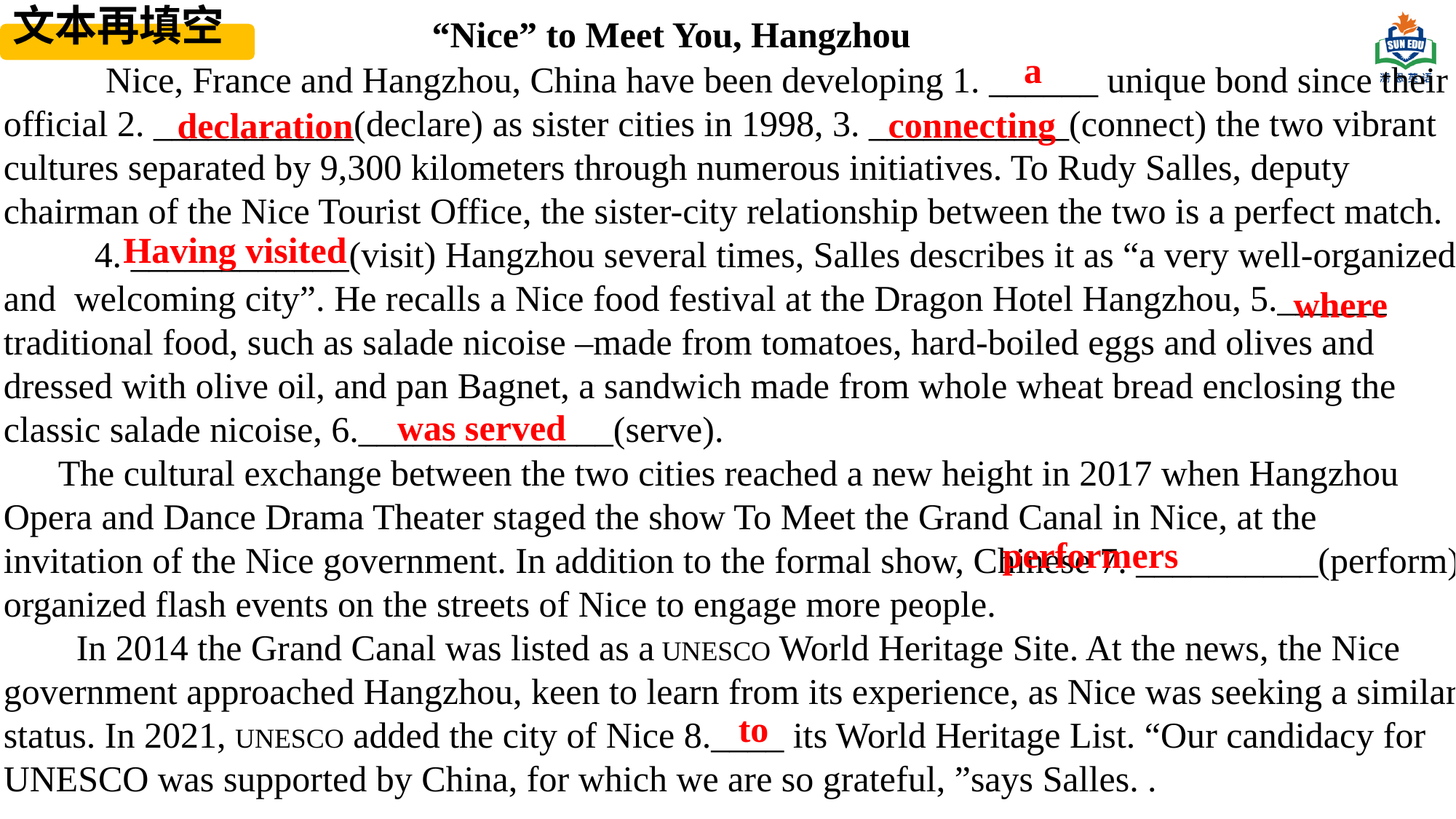

“Nice” to Meet You, Hangzhou
             Nice, France and Hangzhou, China have been developing 1. ______ unique bond since their official 2. ___________(declare) as sister cities in 1998, 3. ___________(connect) the two vibrant cultures separated by 9,300 kilometers through numerous initiatives. To Rudy Salles, deputy chairman of the Nice Tourist Office, the sister-city relationship between the two is a perfect match.
          4. ____________(visit) Hangzhou several times, Salles describes it as “a very well-organized and  welcoming city”. He recalls a Nice food festival at the Dragon Hotel Hangzhou, 5.______ traditional food, such as salade nicoise –made from tomatoes, hard-boiled eggs and olives and dressed with olive oil, and pan Bagnet, a sandwich made from whole wheat bread enclosing the classic salade nicoise, 6.______________(serve).
      The cultural exchange between the two cities reached a new height in 2017 when Hangzhou Opera and Dance Drama Theater staged the show To Meet the Grand Canal in Nice, at the invitation of the Nice government. In addition to the formal show, Chinese 7. __________(perform) organized flash events on the streets of Nice to engage more people.
        In 2014 the Grand Canal was listed as a UNESCO World Heritage Site. At the news, the Nice government approached Hangzhou, keen to learn from its experience, as Nice was seeking a similar status. In 2021, UNESCO added the city of Nice 8.____ its World Heritage List. “Our candidacy for UNESCO was supported by China, for which we are so grateful, ”says Salles. .
文本再填空
a
connecting
declaration
Having visited
where
was served
performers
to